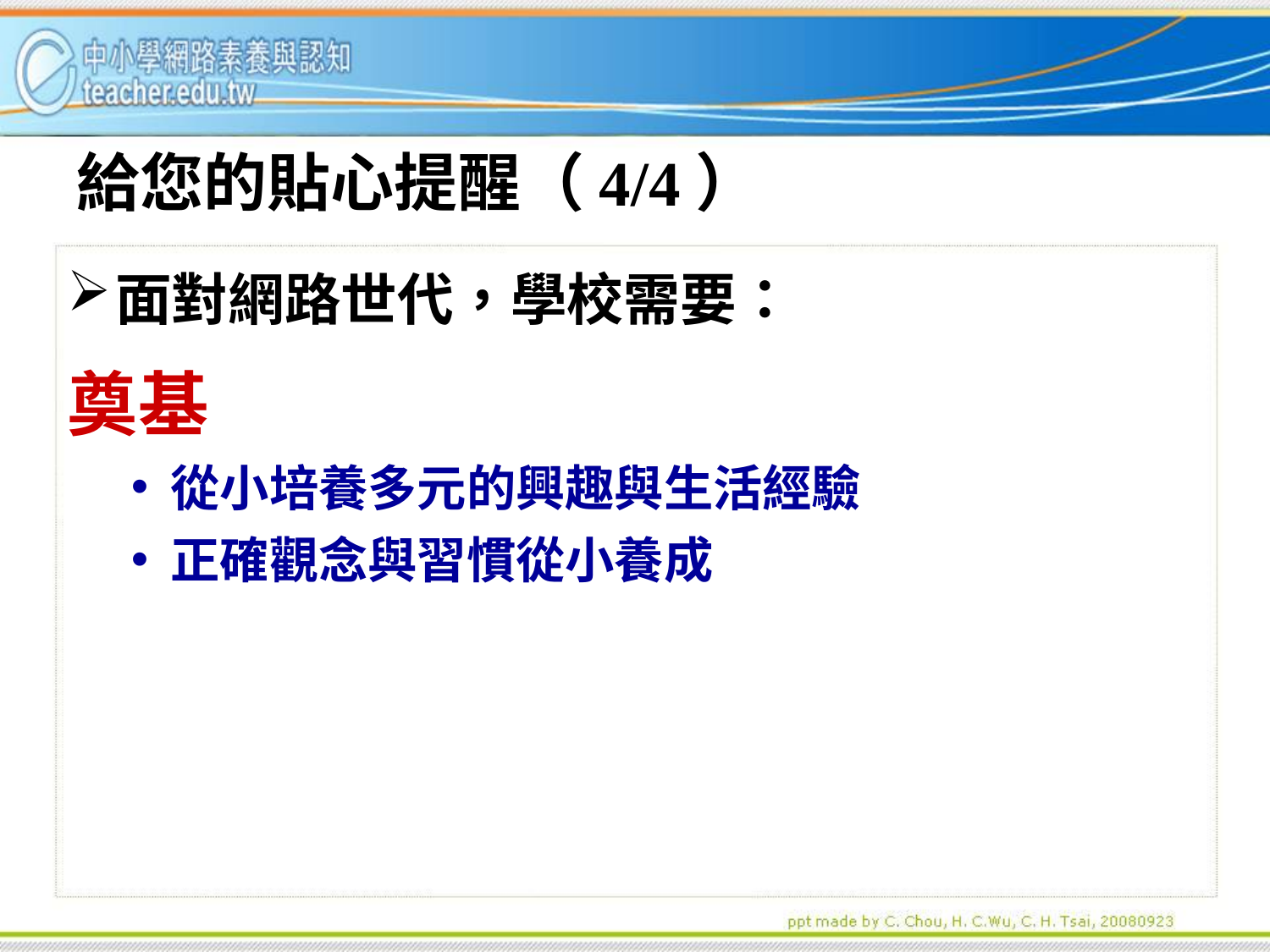

# 給您的貼心提醒（4/4）
面對網路世代，學校需要：
奠基
從小培養多元的興趣與生活經驗
正確觀念與習慣從小養成